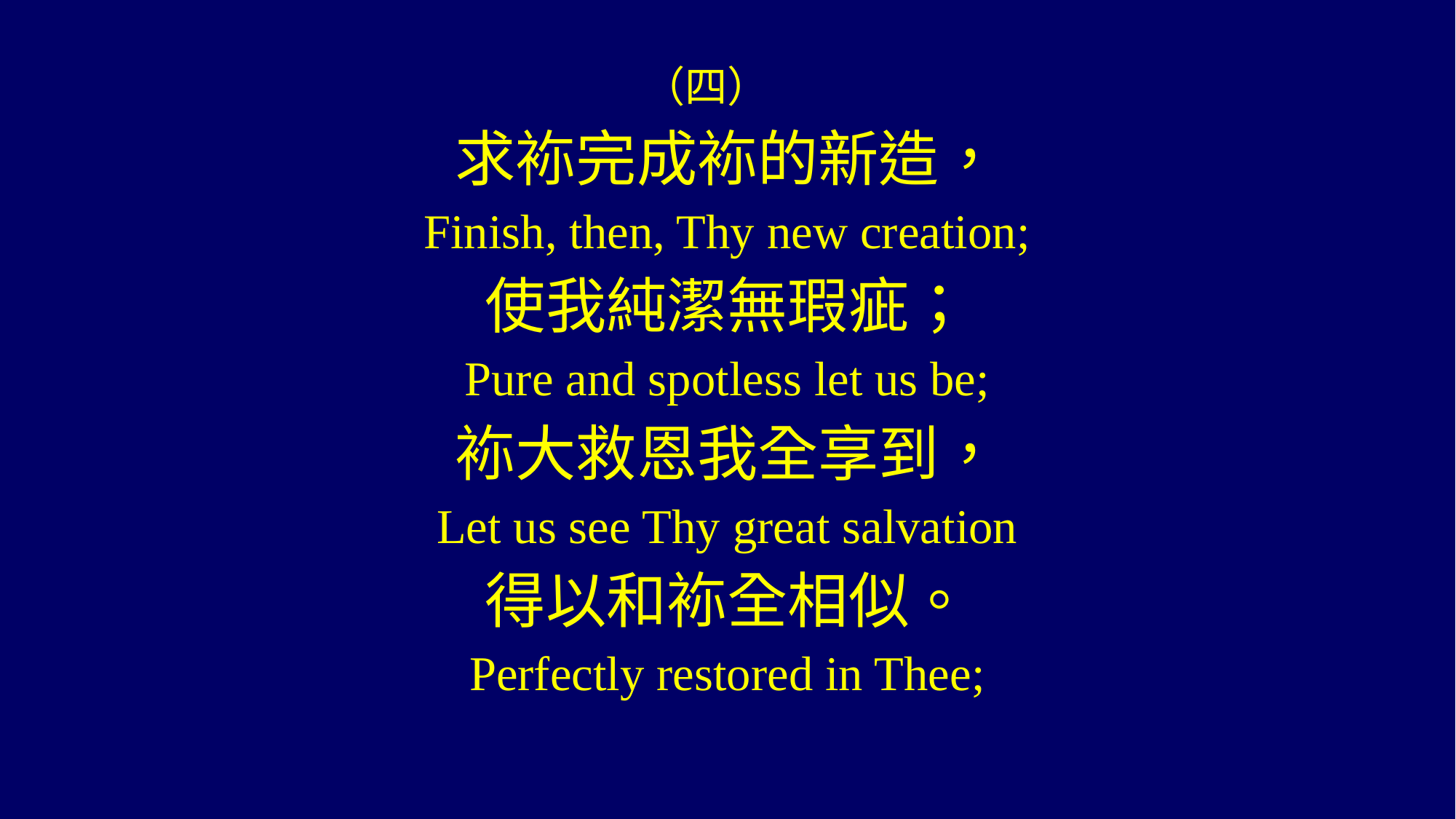

（四）
求袮完成袮的新造，
Finish, then, Thy new creation;
使我純潔無瑕疵；
Pure and spotless let us be;
袮大救恩我全享到，
Let us see Thy great salvation
得以和袮全相似。
Perfectly restored in Thee;